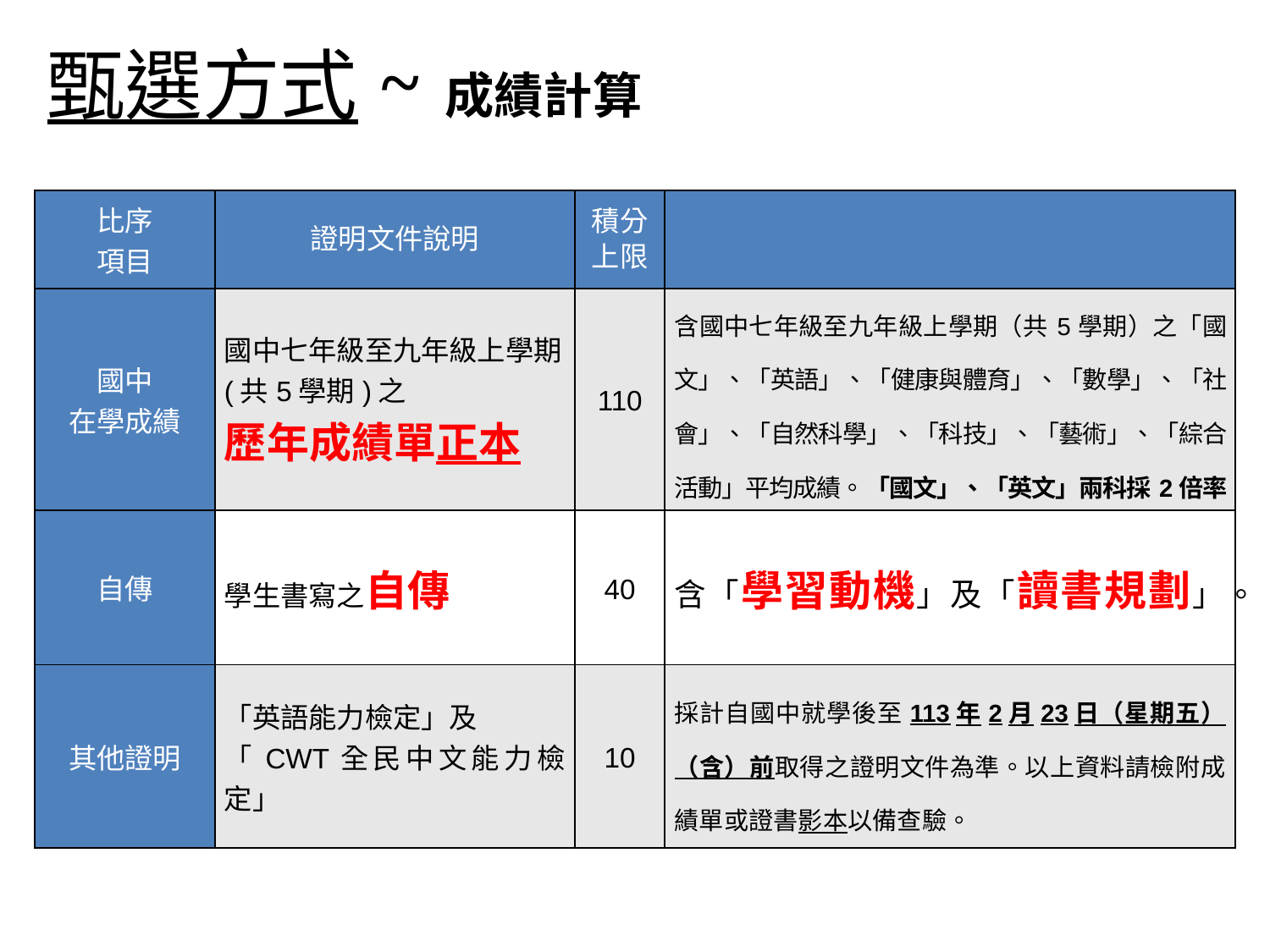

甄選方式~成績計算

| 比序 項目 | 證明文件說明 | 積分 上限 |  |
| --- | --- | --- | --- |
| 國中 在學成績 | 國中七年級至九年級上學期(共5學期)之 歷年成績單正本 | 110 | 含國中七年級至九年級上學期（共5學期）之「國文」、「英語」、「健康與體育」、「數學」、「社會」、「自然科學」、「科技」、「藝術」、「綜合活動」平均成績。「國文」、「英文」兩科採2倍率計算。 |
| 自傳 | 學生書寫之自傳 | 40 | 含「學習動機」及「讀書規劃」。 |
| 其他證明 | 「英語能力檢定」及 「CWT全民中文能力檢定」 | 10 | 採計自國中就學後至113年2月23日（星期五）（含）前取得之證明文件為準。以上資料請檢附成績單或證書影本以備查驗。 |